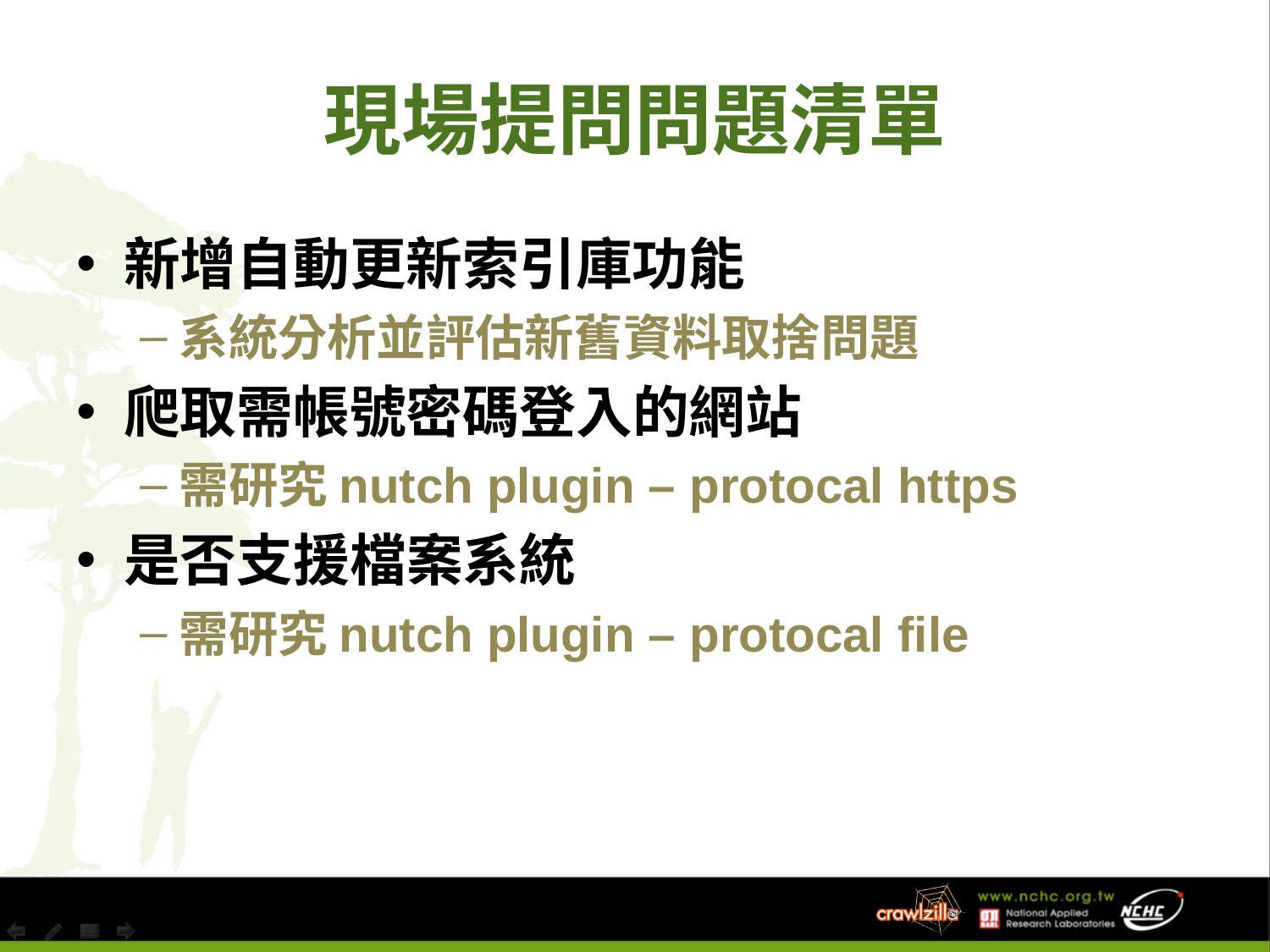

# 現場提問問題清單
新增自動更新索引庫功能
系統分析並評估新舊資料取捨問題
爬取需帳號密碼登入的網站
需研究nutch plugin – protocal https
是否支援檔案系統
需研究nutch plugin – protocal file